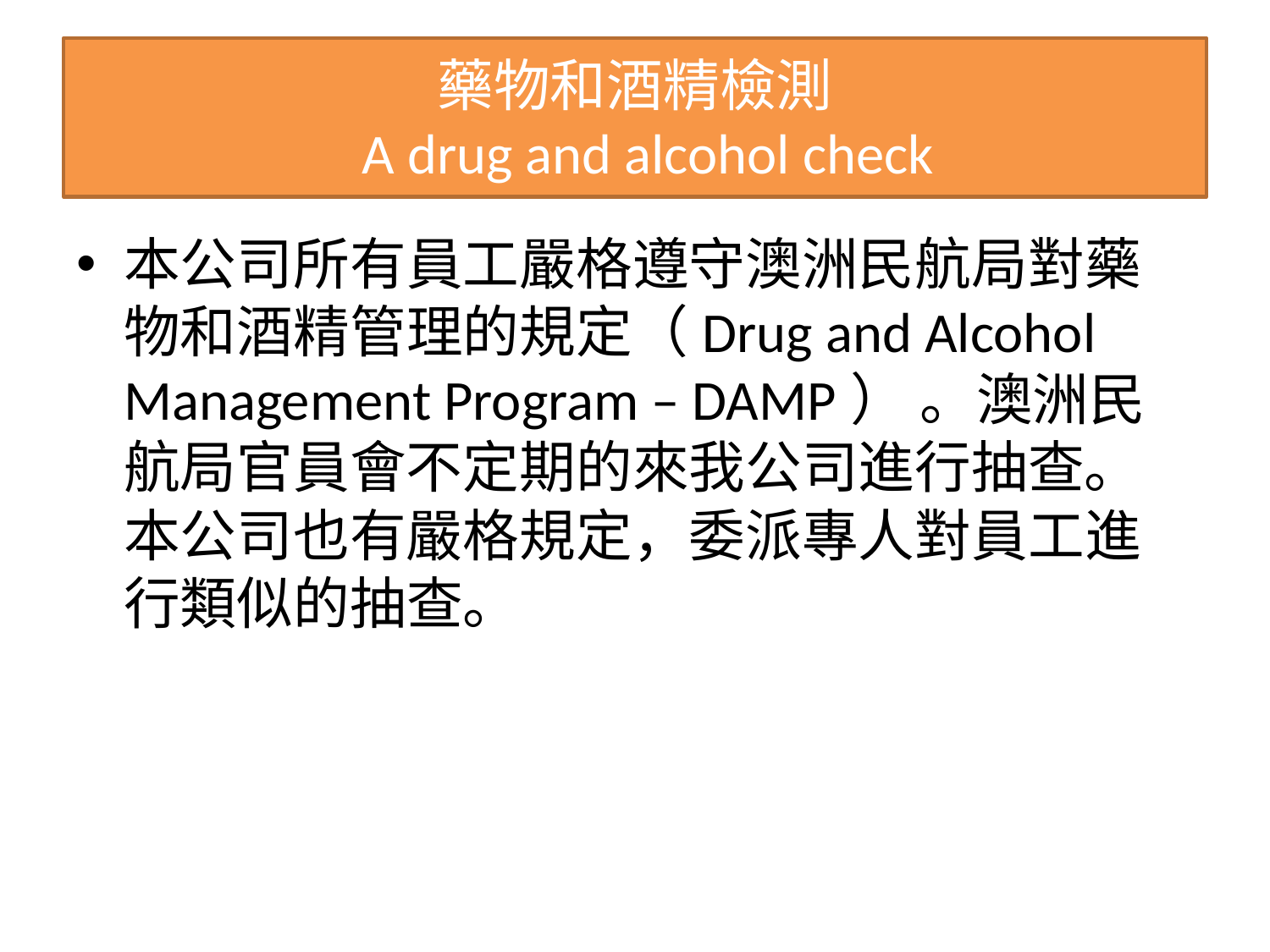

# 藥物和酒精檢測 A drug and alcohol check
本公司所有員工嚴格遵守澳洲民航局對藥物和酒精管理的規定（Drug and Alcohol Management Program – DAMP） 。澳洲民航局官員會不定期的來我公司進行抽查。本公司也有嚴格規定，委派專人對員工進行類似的抽查。